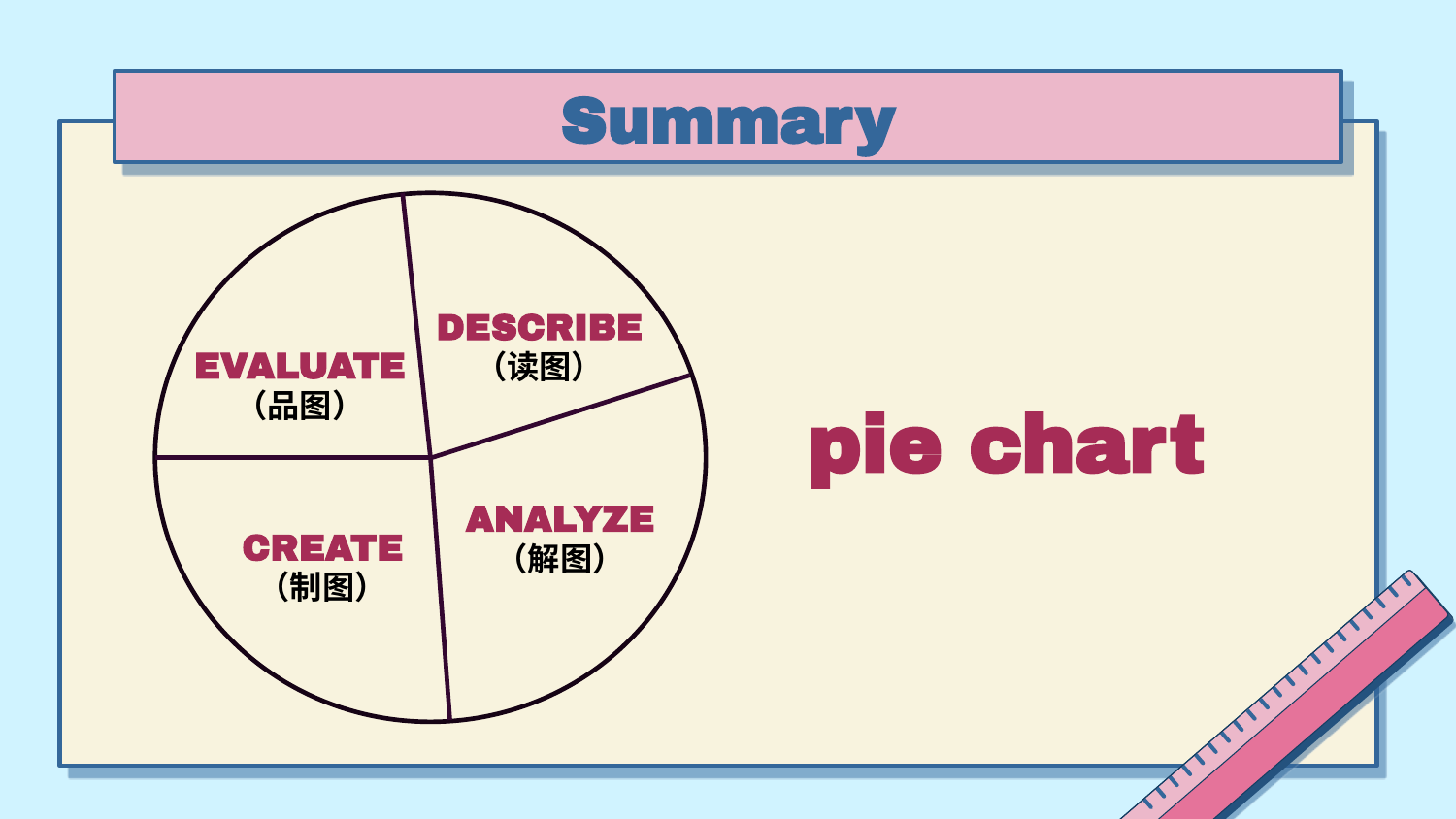

# Summary

DESCRIBE
（读图）
EVALUATE
（品图）
ANALYZE
（解图）
CREATE
（制图）
pie chart